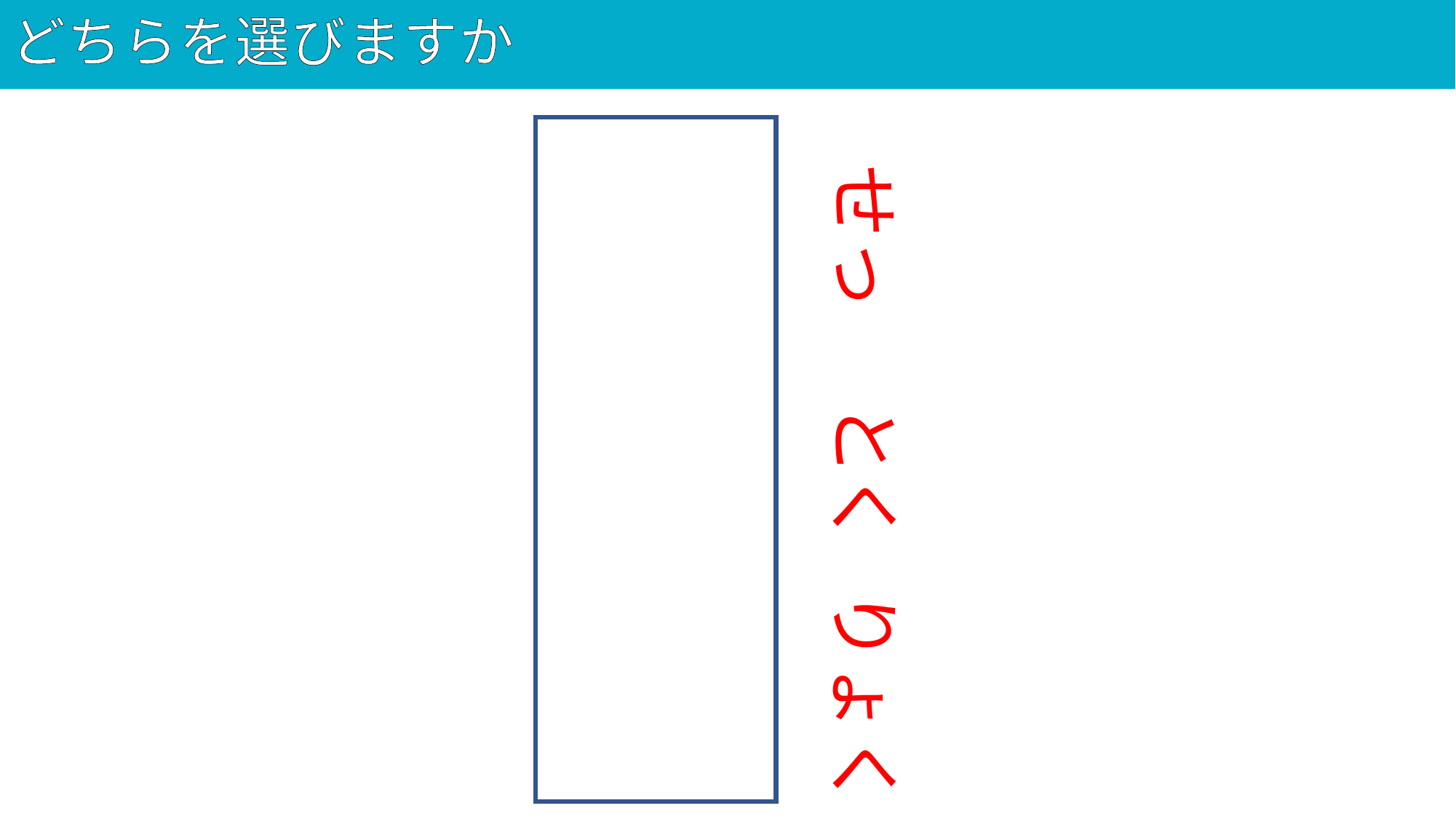

# どちらを選びますか
91
説得力

せっ
とく
りょく